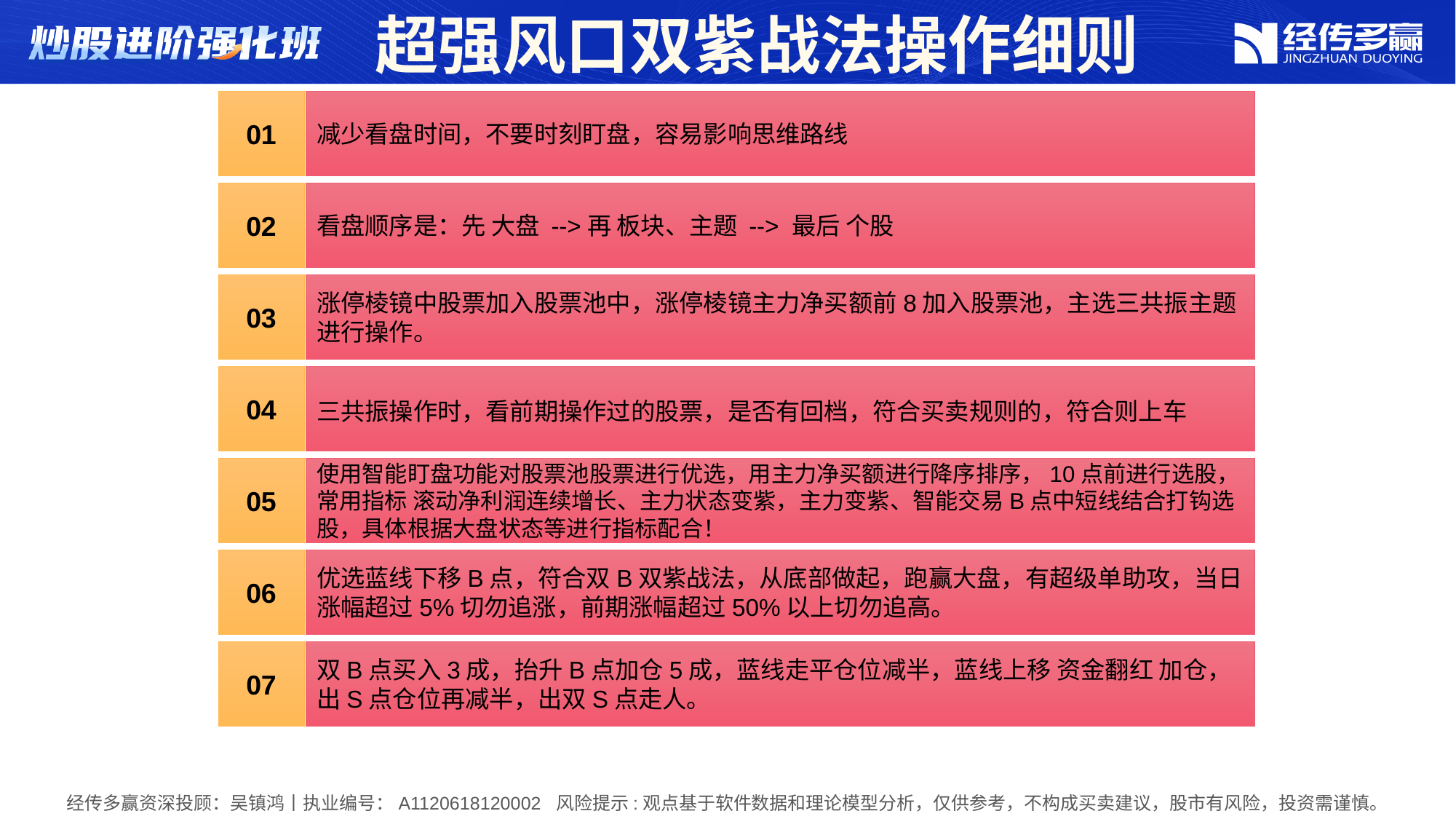

超强风口双紫战法操作细则

01
减少看盘时间，不要时刻盯盘，容易影响思维路线
02
看盘顺序是：先 大盘 -->再 板块、主题 --> 最后 个股
03
涨停棱镜中股票加入股票池中，涨停棱镜主力净买额前8加入股票池，主选三共振主题进行操作。
04
三共振操作时，看前期操作过的股票，是否有回档，符合买卖规则的，符合则上车
05
使用智能盯盘功能对股票池股票进行优选，用主力净买额进行降序排序，10点前进行选股，常用指标 滚动净利润连续增长、主力状态变紫，主力变紫、智能交易B点中短线结合打钩选股，具体根据大盘状态等进行指标配合！
06
优选蓝线下移B点，符合双B双紫战法，从底部做起，跑赢大盘，有超级单助攻，当日涨幅超过5%切勿追涨，前期涨幅超过50%以上切勿追高。
07
双B点买入3成，抬升B点加仓5成，蓝线走平仓位减半，蓝线上移 资金翻红 加仓，出S点仓位再减半，出双S点走人。